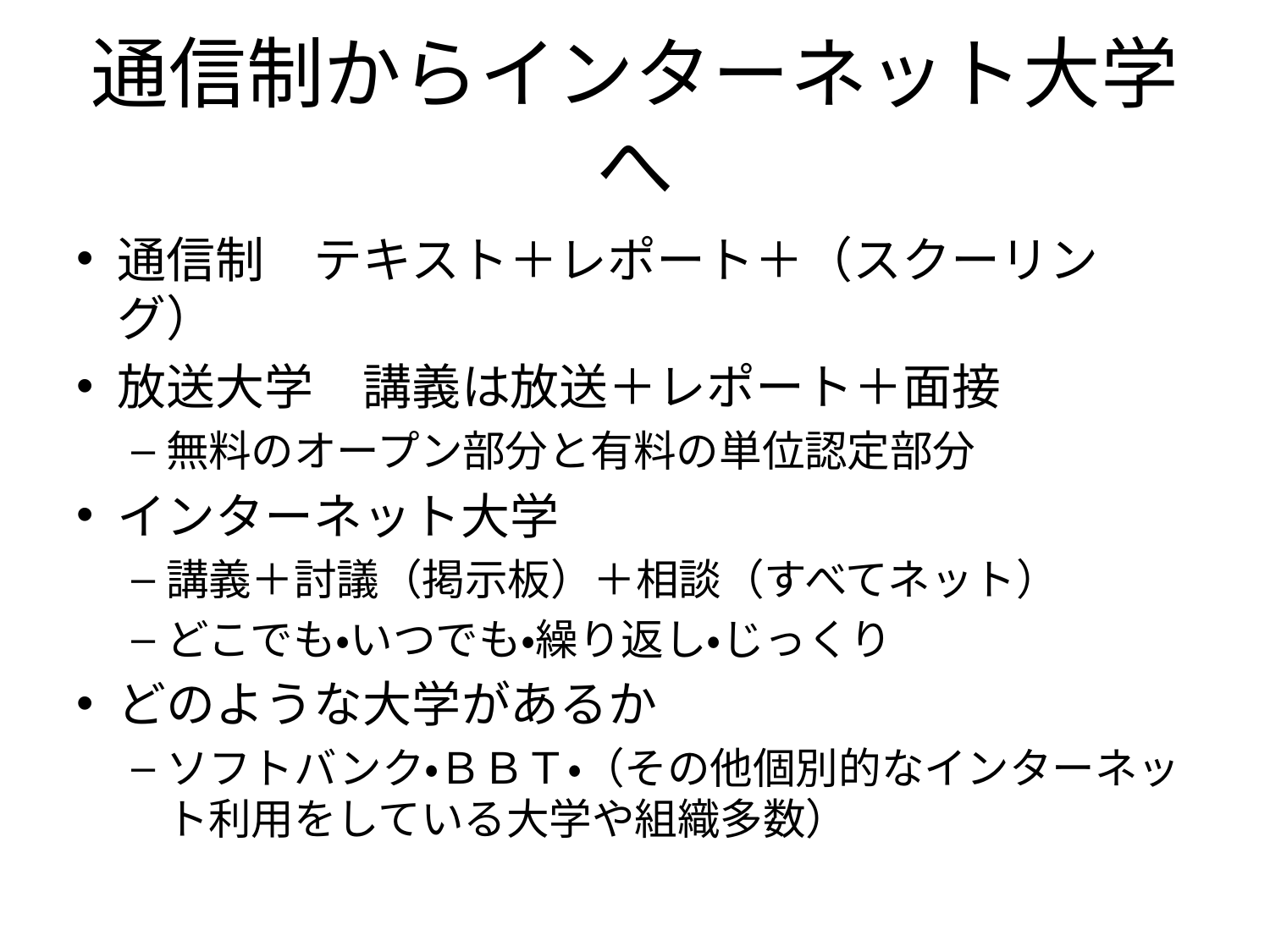

# 通信制からインターネット大学へ
通信制　テキスト＋レポート＋（スクーリング）
放送大学　講義は放送＋レポート＋面接
無料のオープン部分と有料の単位認定部分
インターネット大学
講義＋討議（掲示板）＋相談（すべてネット）
どこでも・いつでも・繰り返し・じっくり
どのような大学があるか
ソフトバンク・ＢＢＴ・（その他個別的なインターネット利用をしている大学や組織多数）